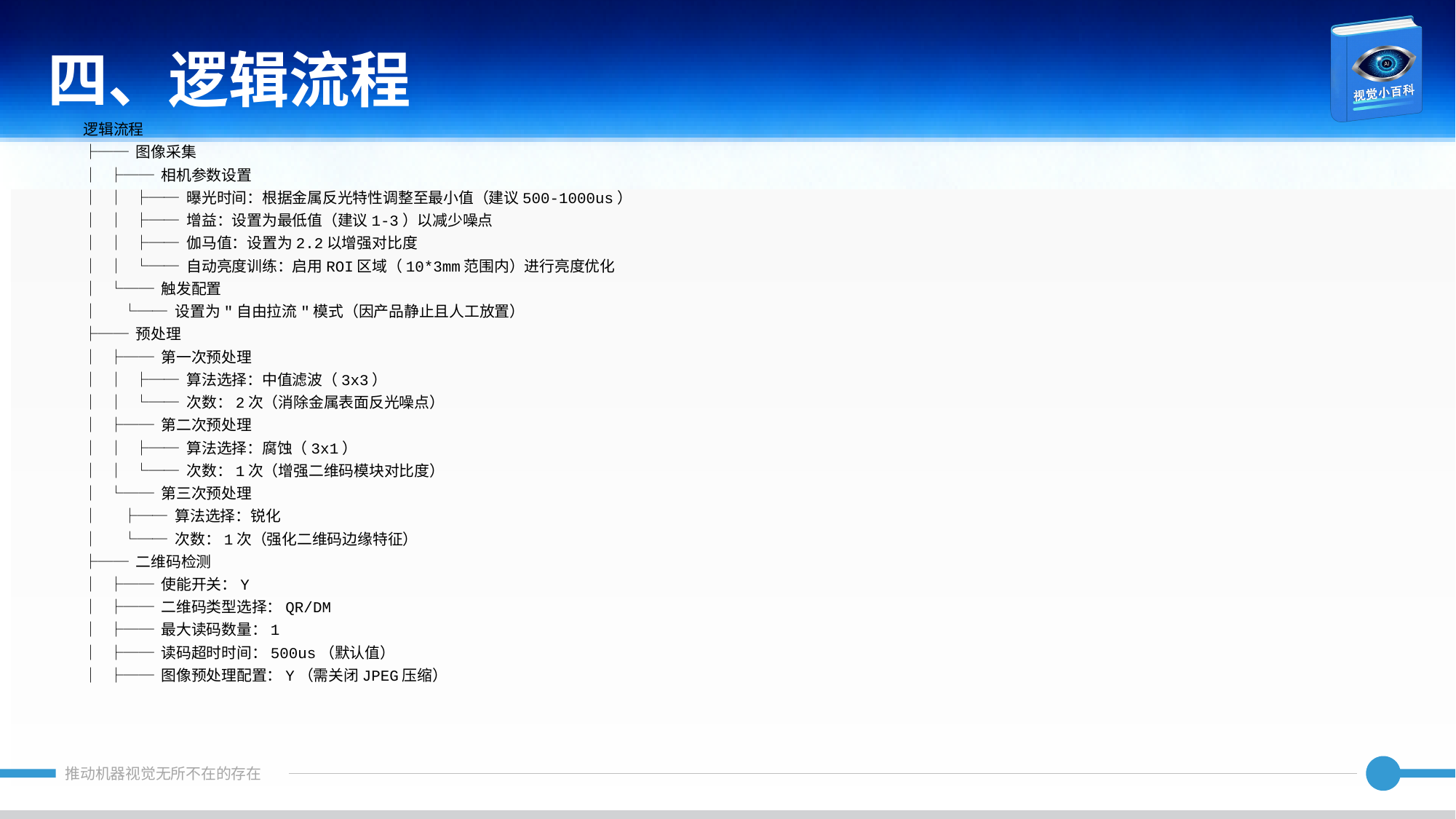

四、逻辑流程

逻辑流程
├── 图像采集
│   ├── 相机参数设置
│   │   ├── 曝光时间：根据金属反光特性调整至最小值（建议500-1000us）
│   │   ├── 增益：设置为最低值（建议1-3）以减少噪点
│   │   ├── 伽马值：设置为2.2以增强对比度
│   │   └── 自动亮度训练：启用ROI区域（10*3mm范围内）进行亮度优化
│   └── 触发配置
│       └── 设置为"自由拉流"模式（因产品静止且人工放置）
├── 预处理
│   ├── 第一次预处理
│   │   ├── 算法选择：中值滤波（3x3）
│   │   └── 次数：2次（消除金属表面反光噪点）
│   ├── 第二次预处理
│   │   ├── 算法选择：腐蚀（3x1）
│   │   └── 次数：1次（增强二维码模块对比度）
│   └── 第三次预处理
│       ├── 算法选择：锐化
│       └── 次数：1次（强化二维码边缘特征）
├── 二维码检测
│   ├── 使能开关：Y
│   ├── 二维码类型选择：QR/DM
│   ├── 最大读码数量：1
│   ├── 读码超时时间：500us（默认值）
│   ├── 图像预处理配置：Y（需关闭JPEG压缩）
8